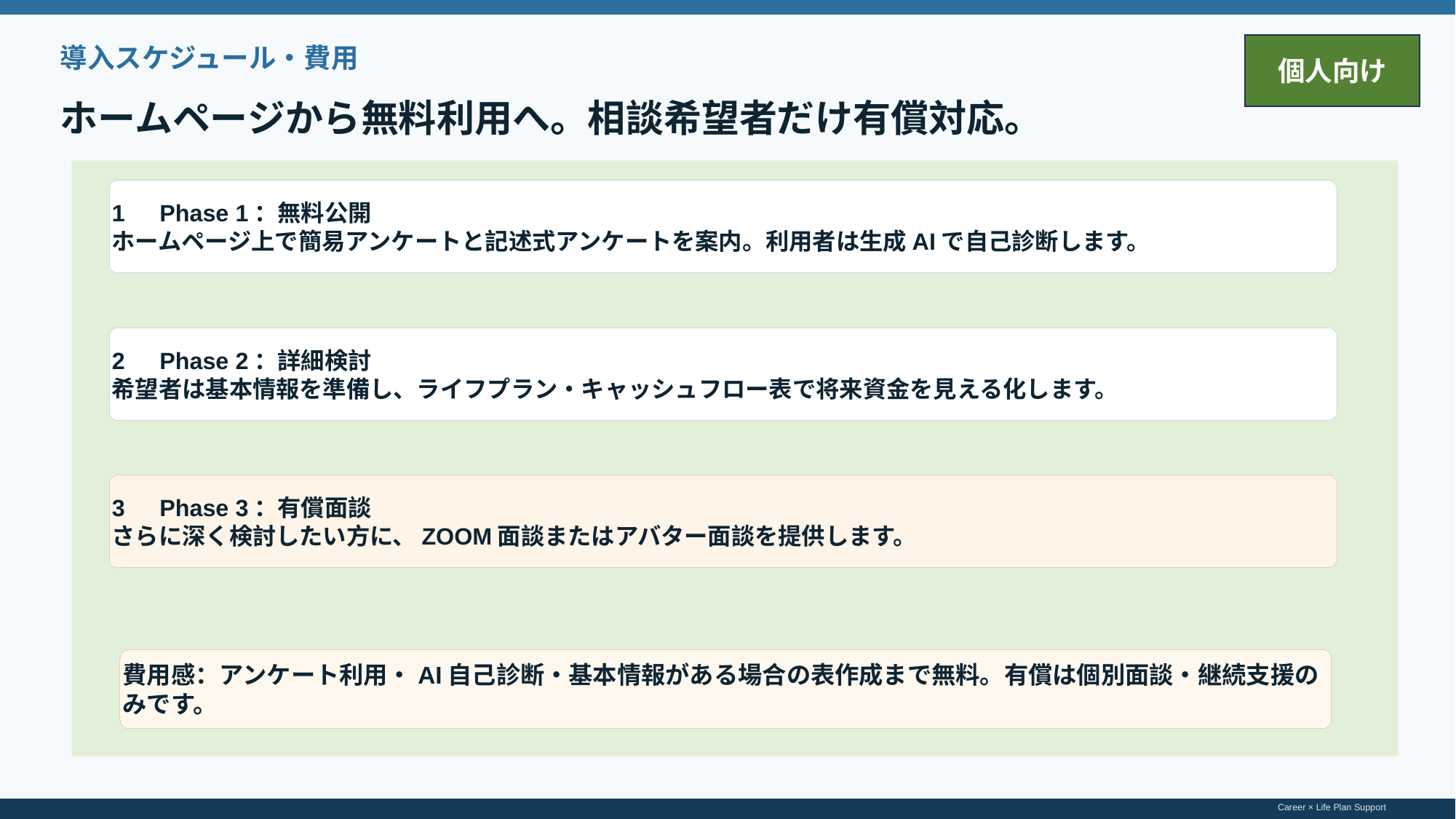

個人向け
導入スケジュール・費用
ホームページから無料利用へ。相談希望者だけ有償対応。

1　Phase 1：無料公開
ホームページ上で簡易アンケートと記述式アンケートを案内。利用者は生成AIで自己診断します。
2　Phase 2：詳細検討
希望者は基本情報を準備し、ライフプラン・キャッシュフロー表で将来資金を見える化します。
3　Phase 3：有償面談
さらに深く検討したい方に、ZOOM面談またはアバター面談を提供します。
費用感：アンケート利用・AI自己診断・基本情報がある場合の表作成まで無料。有償は個別面談・継続支援のみです。

Career × Life Plan Support